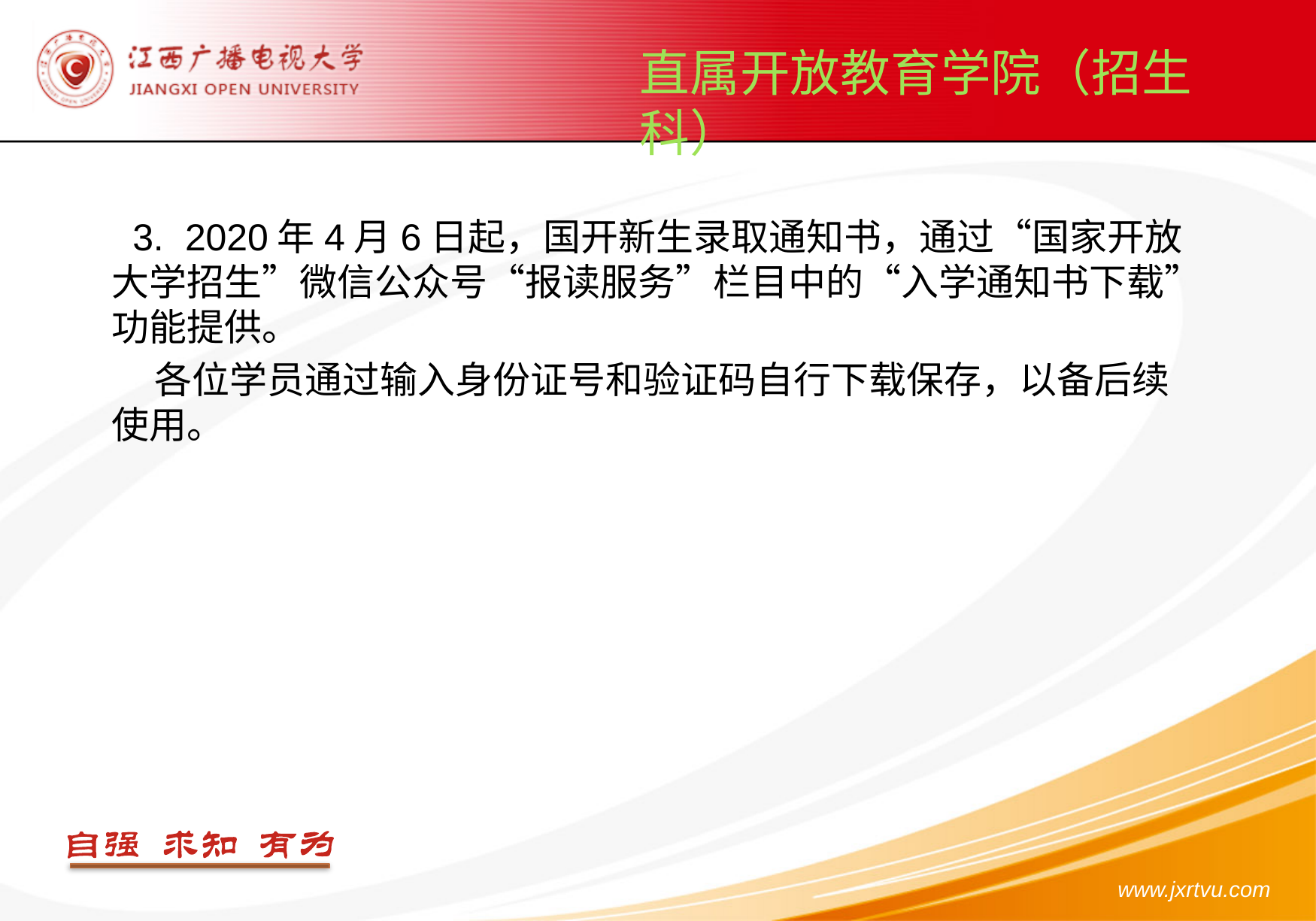

直属开放教育学院（招生科）
  3.  2020年4月6日起，国开新生录取通知书，通过“国家开放大学招生”微信公众号“报读服务”栏目中的“入学通知书下载”功能提供。
    各位学员通过输入身份证号和验证码自行下载保存，以备后续使用。